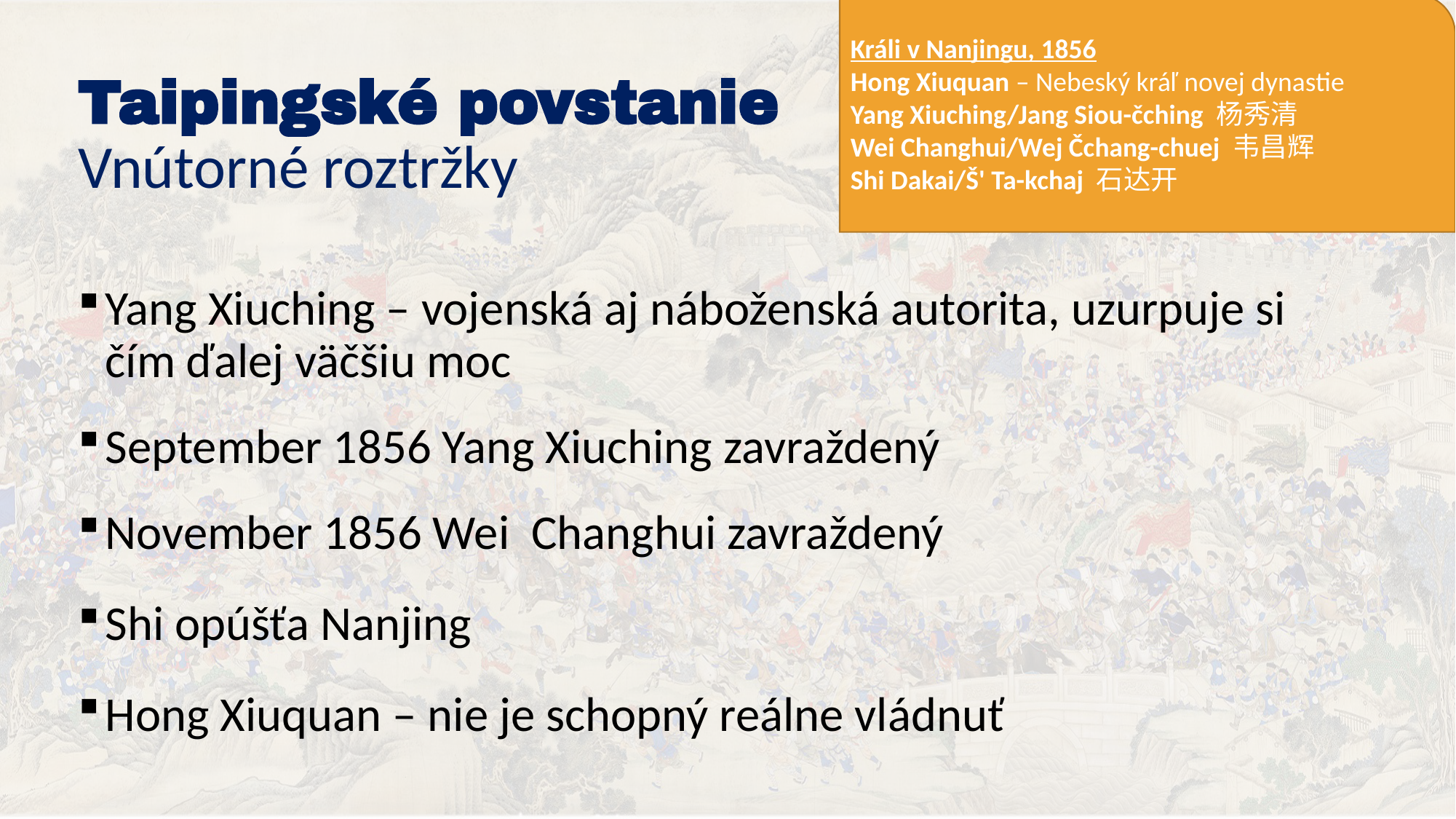

Králi v Nanjingu, 1856
Hong Xiuquan – Nebeský kráľ novej dynastie
Yang Xiuching/Jang Siou-čching 杨秀清
Wei Changhui/Wej Čchang-chuej 韦昌辉
Shi Dakai/Š' Ta-kchaj 石达开
Taipingské povstanie
Vnútorné roztržky
Yang Xiuching – vojenská aj náboženská autorita, uzurpuje si čím ďalej väčšiu moc

September 1856 Yang Xiuching zavraždený

November 1856 Wei  Changhui zavraždený

Shi opúšťa Nanjing

Hong Xiuquan – nie je schopný reálne vládnuť